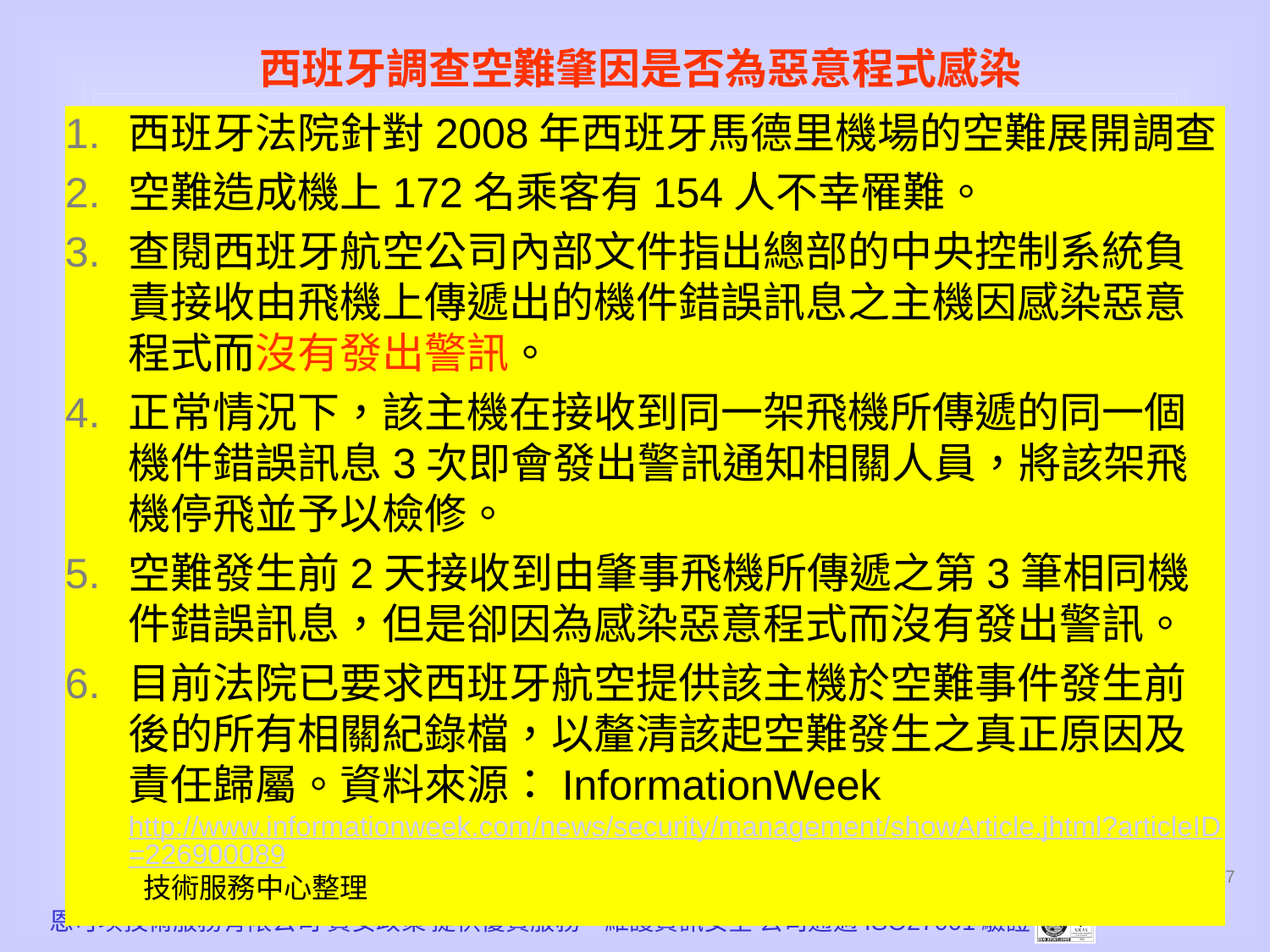

西班牙調查空難肇因是否為惡意程式感染
西班牙法院針對2008年西班牙馬德里機場的空難展開調查
空難造成機上172名乘客有154人不幸罹難。
查閱西班牙航空公司內部文件指出總部的中央控制系統負責接收由飛機上傳遞出的機件錯誤訊息之主機因感染惡意程式而沒有發出警訊。
正常情況下，該主機在接收到同一架飛機所傳遞的同一個機件錯誤訊息3次即會發出警訊通知相關人員，將該架飛機停飛並予以檢修。
空難發生前2天接收到由肇事飛機所傳遞之第3筆相同機件錯誤訊息，但是卻因為感染惡意程式而沒有發出警訊。
目前法院已要求西班牙航空提供該主機於空難事件發生前後的所有相關紀錄檔，以釐清該起空難發生之真正原因及責任歸屬。資料來源：InformationWeek
http://www.informationweek.com/news/security/management/showArticle.jhtml?articleID=226900089 技術服務中心整理
7
恩可埃技術服務有限公司 資安政策 提供優質服務、維護資訊安全 公司通過ISO27001驗證
2010/12/1